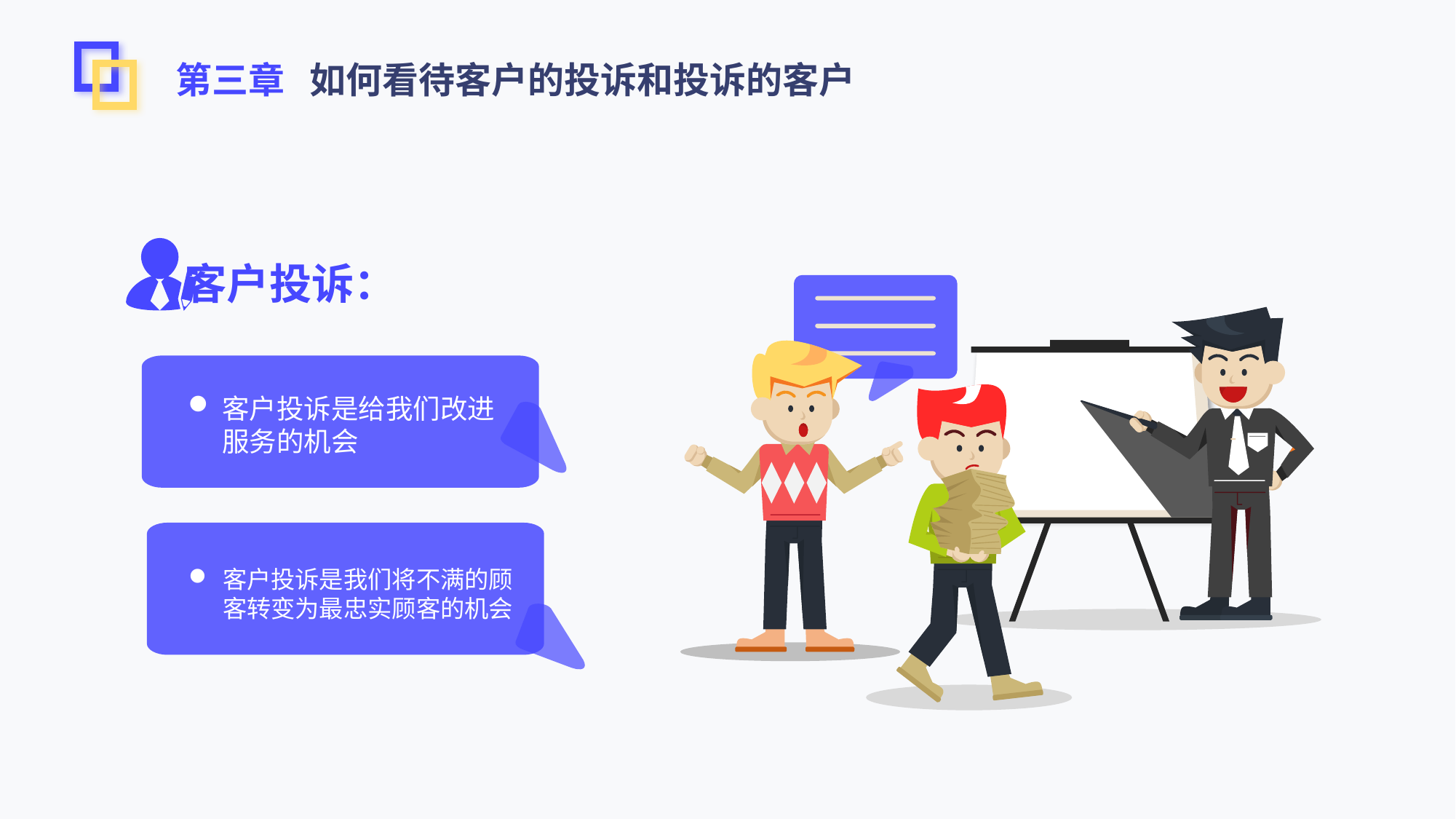

第三章   如何看待客户的投诉和投诉的客户

 客户投诉：

客户投诉是给我们改进服务的机会

客户投诉是我们将不满的顾客转变为最忠实顾客的机会